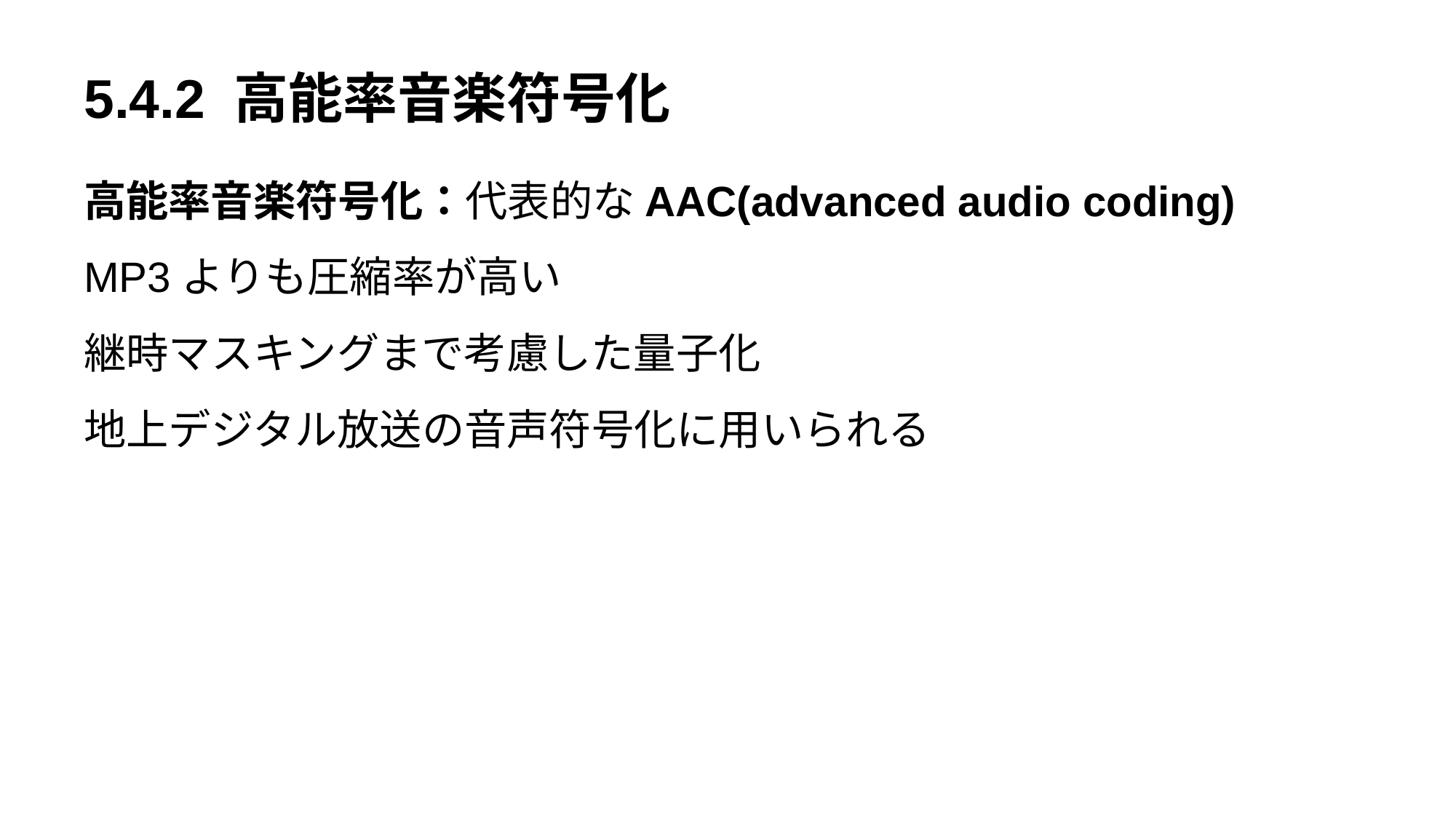

# 5.4.2 高能率音楽符号化
高能率音楽符号化：代表的なAAC(advanced audio coding)
MP3よりも圧縮率が高い
継時マスキングまで考慮した量子化
地上デジタル放送の音声符号化に用いられる